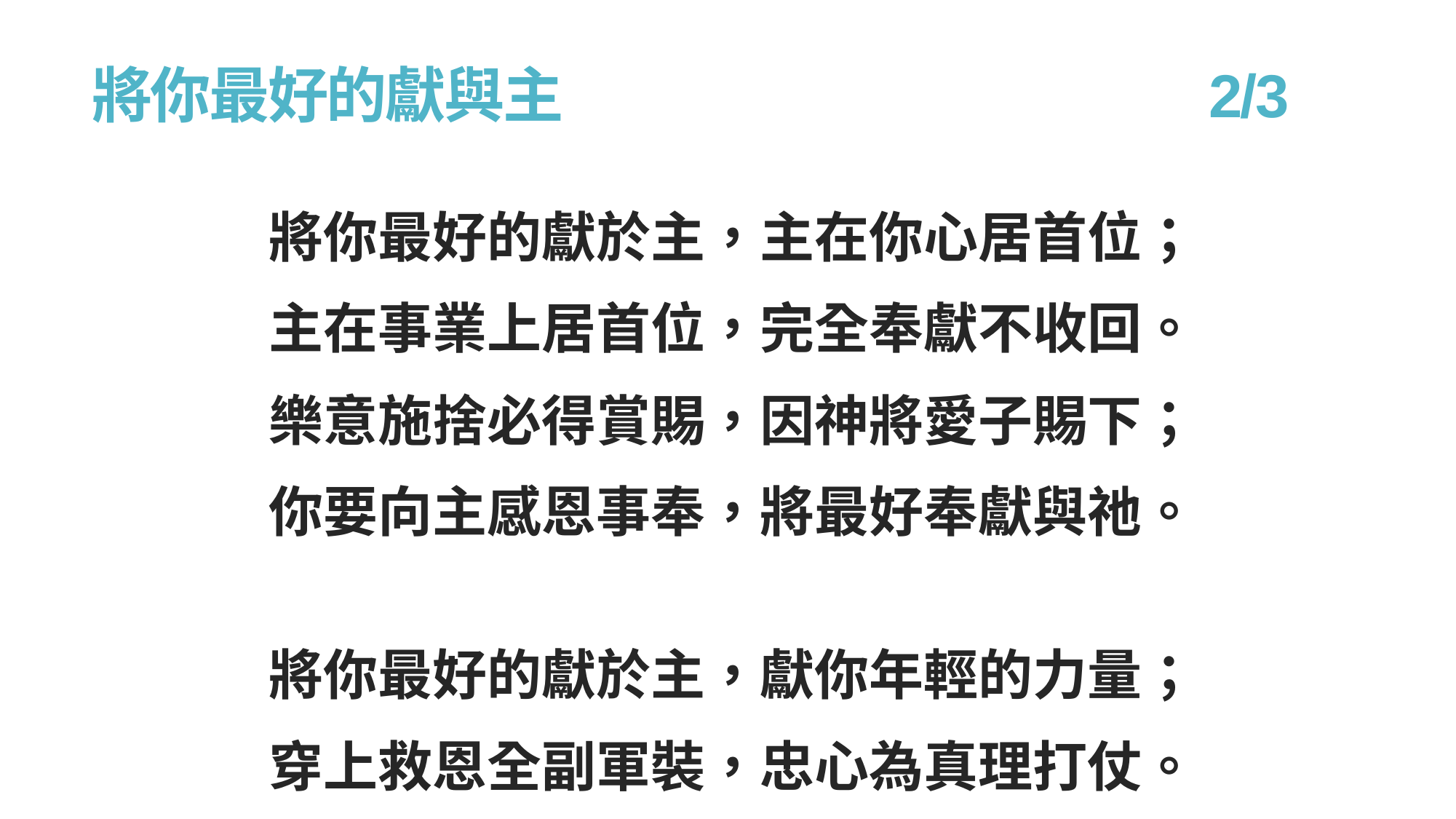

# 將你最好的獻與主　　　　　                            2/3
將你最好的獻於主，主在你心居首位；
主在事業上居首位，完全奉獻不收回。
樂意施捨必得賞賜，因神將愛子賜下；
你要向主感恩事奉，將最好奉獻與祂。

將你最好的獻於主，獻你年輕的力量；
穿上救恩全副軍裝，忠心為真理打仗。